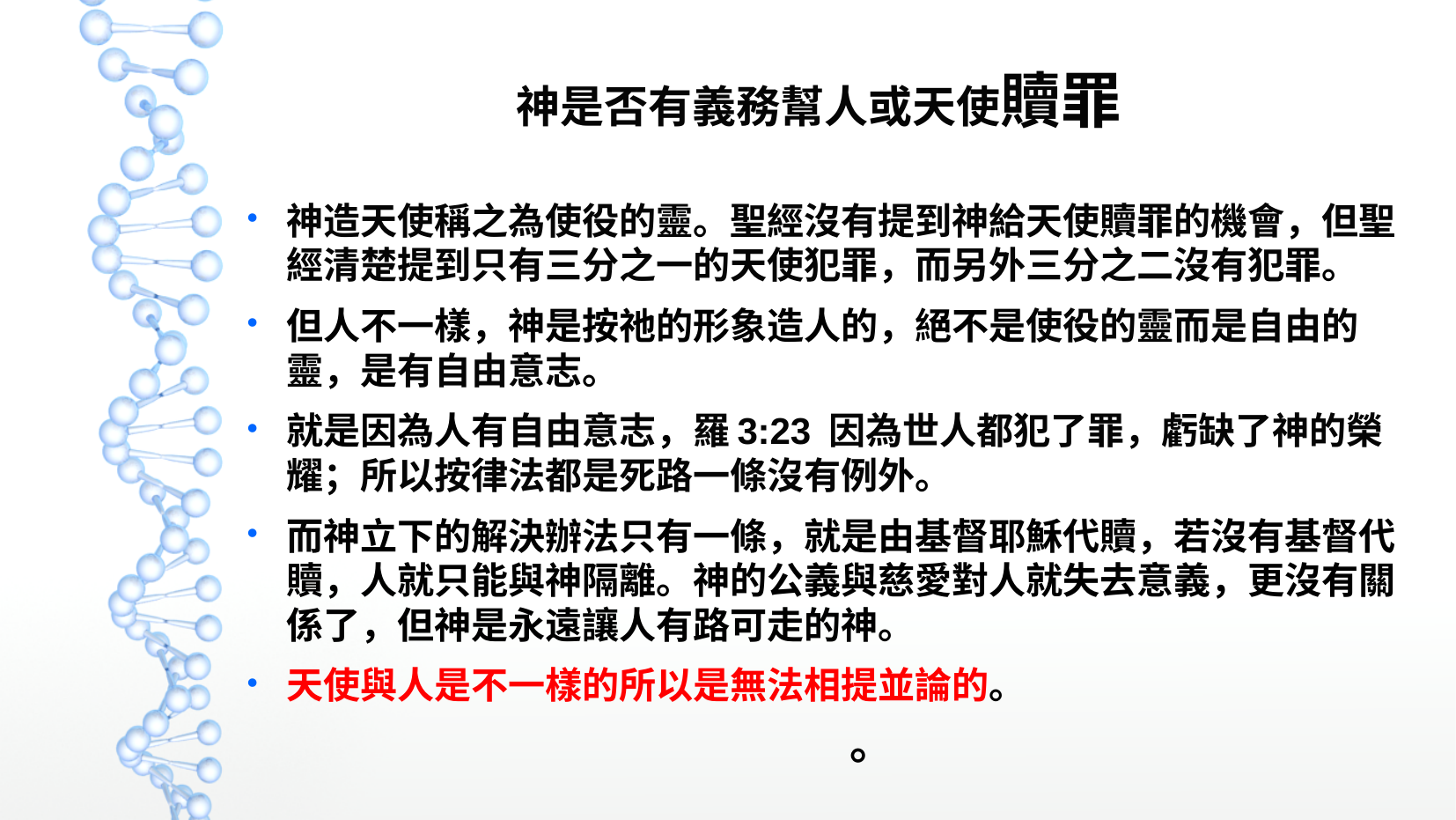

神是否有義務幫人或天使贖罪
神造天使稱之為使役的靈。聖經沒有提到神給天使贖罪的機會，但聖經清楚提到只有三分之一的天使犯罪，而另外三分之二沒有犯罪。
但人不一樣，神是按祂的形象造人的，絕不是使役的靈而是自由的靈，是有自由意志。
就是因為人有自由意志，羅3:23 因為世人都犯了罪，虧缺了神的榮耀；所以按律法都是死路一條沒有例外。
而神立下的解決辦法只有一條，就是由基督耶穌代贖，若沒有基督代贖，人就只能與神隔離。神的公義與慈愛對人就失去意義，更沒有關係了，但神是永遠讓人有路可走的神。
天使與人是不一樣的所以是無法相提並論的。
。